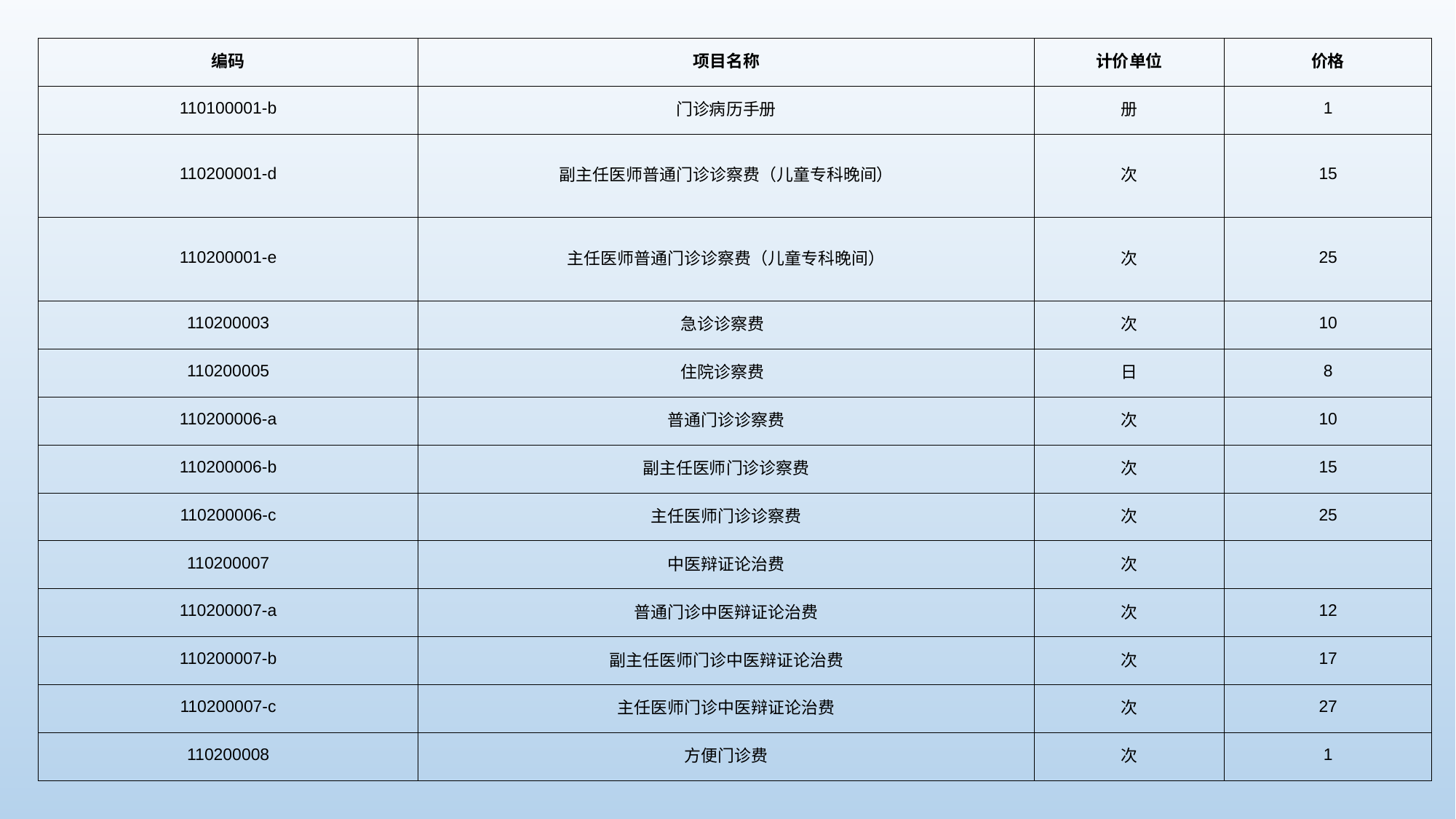

| 编码 | 项目名称 | 计价单位 | 价格 |
| --- | --- | --- | --- |
| 110100001-b | 门诊病历手册 | 册 | 1 |
| 110200001-d | 副主任医师普通门诊诊察费（儿童专科晚间） | 次 | 15 |
| 110200001-e | 主任医师普通门诊诊察费（儿童专科晚间） | 次 | 25 |
| 110200003 | 急诊诊察费 | 次 | 10 |
| 110200005 | 住院诊察费 | 日 | 8 |
| 110200006-a | 普通门诊诊察费 | 次 | 10 |
| 110200006-b | 副主任医师门诊诊察费 | 次 | 15 |
| 110200006-c | 主任医师门诊诊察费 | 次 | 25 |
| 110200007 | 中医辩证论治费 | 次 |  |
| 110200007-a | 普通门诊中医辩证论治费 | 次 | 12 |
| 110200007-b | 副主任医师门诊中医辩证论治费 | 次 | 17 |
| 110200007-c | 主任医师门诊中医辩证论治费 | 次 | 27 |
| 110200008 | 方便门诊费 | 次 | 1 |